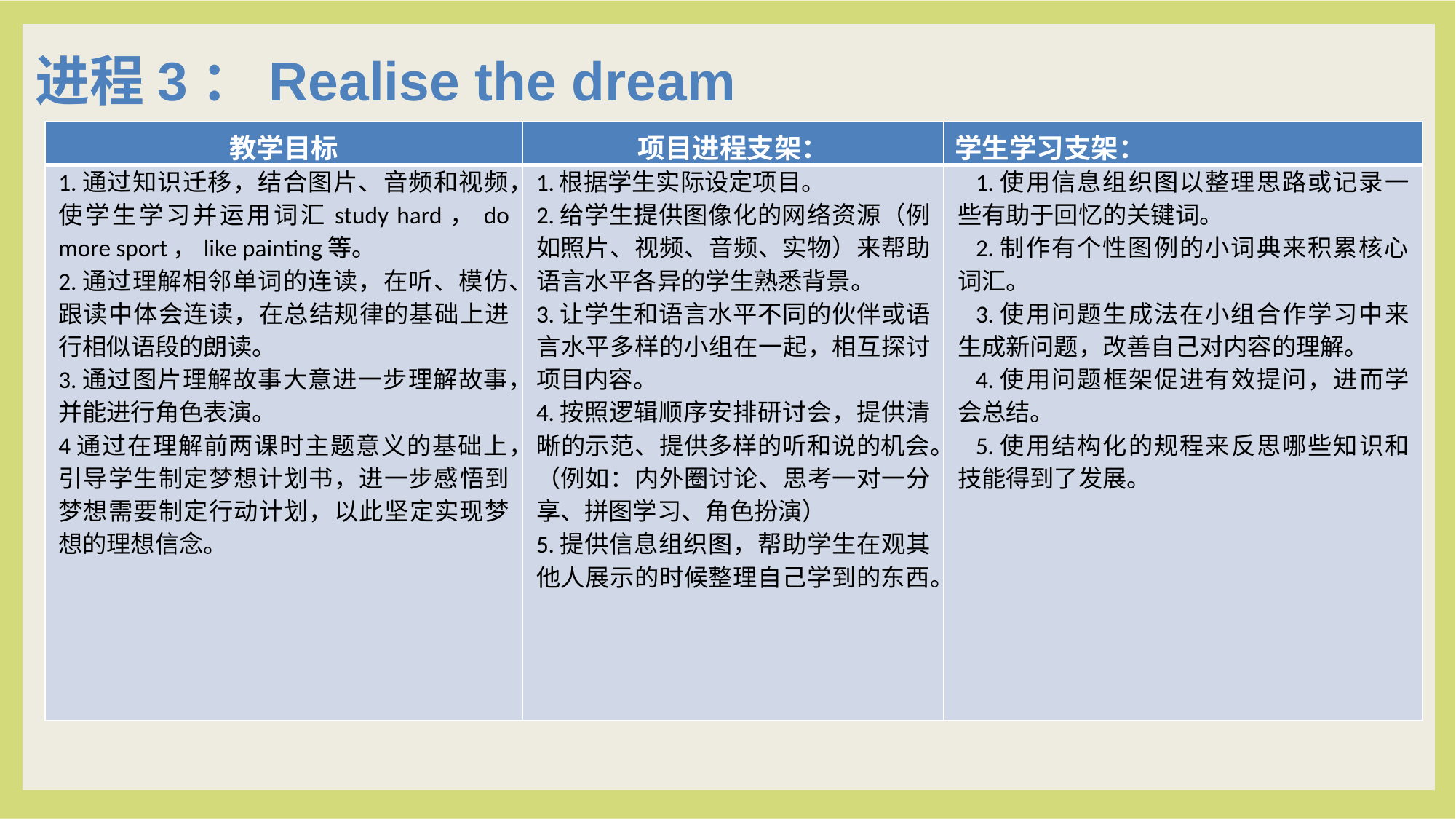

进程3：Realise the dream
15
| 教学目标 | 项目进程支架： | 学生学习支架： |
| --- | --- | --- |
| 1.通过知识迁移，结合图片、音频和视频，使学生学习并运用词汇study hard，do more sport，like painting等。 2.通过理解相邻单词的连读，在听、模仿、跟读中体会连读，在总结规律的基础上进行相似语段的朗读。 3.通过图片理解故事大意进一步理解故事，并能进行角色表演。 4通过在理解前两课时主题意义的基础上，引导学生制定梦想计划书，进一步感悟到梦想需要制定行动计划，以此坚定实现梦想的理想信念。 | 1.根据学生实际设定项目。 2.给学生提供图像化的网络资源（例如照片、视频、音频、实物）来帮助语言水平各异的学生熟悉背景。 3.让学生和语言水平不同的伙伴或语言水平多样的小组在一起，相互探讨项目内容。 4.按照逻辑顺序安排研讨会，提供清晰的示范、提供多样的听和说的机会。（例如：内外圈讨论、思考一对一分享、拼图学习、角色扮演） 5.提供信息组织图，帮助学生在观其他人展示的时候整理自己学到的东西。 | 1.使用信息组织图以整理思路或记录一些有助于回忆的关键词。 2.制作有个性图例的小词典来积累核心词汇。 3.使用问题生成法在小组合作学习中来生成新问题，改善自己对内容的理解。 4.使用问题框架促进有效提问，进而学会总结。 5.使用结构化的规程来反思哪些知识和技能得到了发展。 |